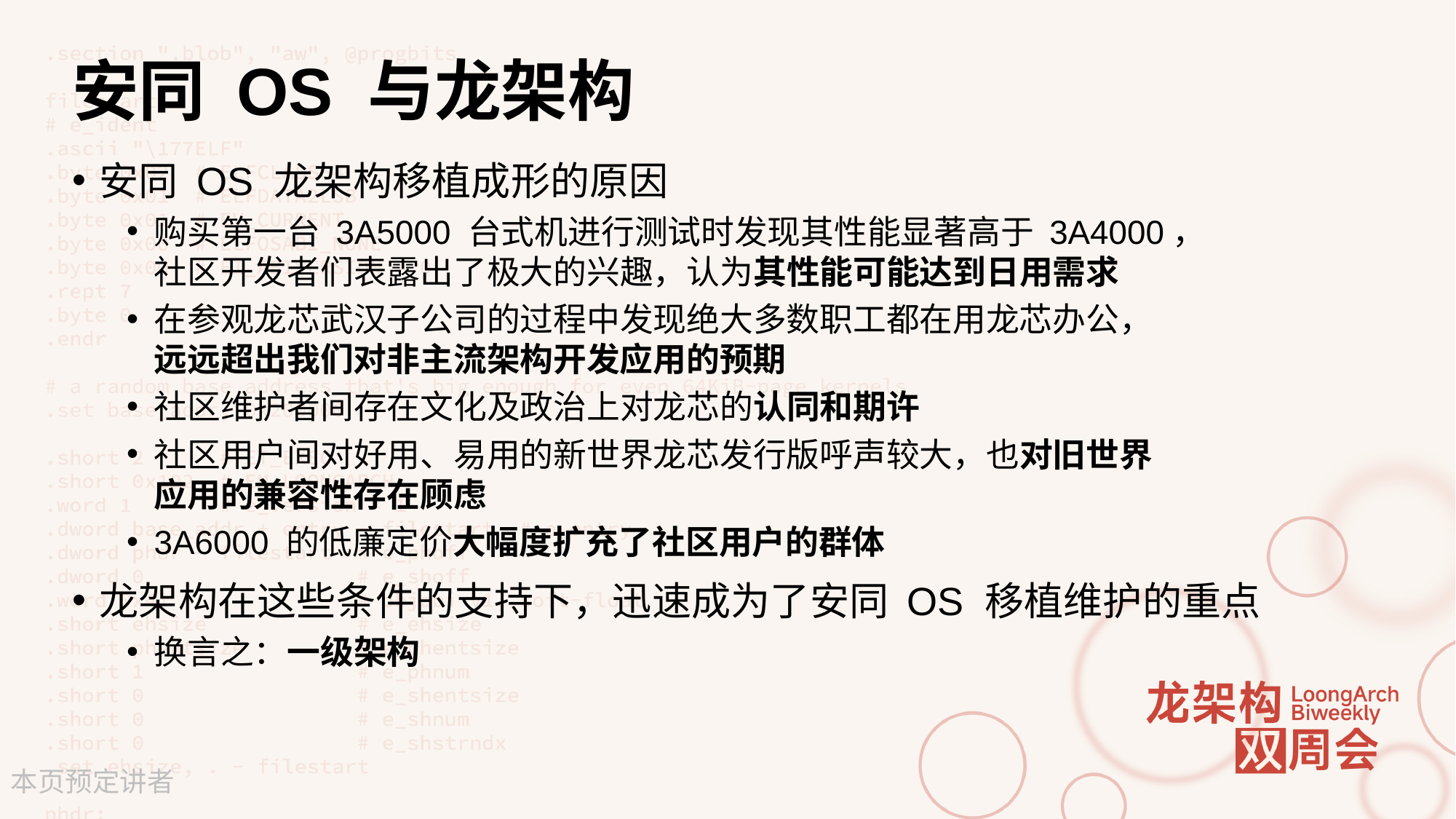

# 安同 OS 与龙架构
安同 OS 龙架构移植成形的原因
购买第一台 3A5000 台式机进行测试时发现其性能显著高于 3A4000，
社区开发者们表露出了极大的兴趣，认为其性能可能达到日用需求
在参观龙芯武汉子公司的过程中发现绝大多数职工都在用龙芯办公，
远远超出我们对非主流架构开发应用的预期
社区维护者间存在文化及政治上对龙芯的认同和期许
社区用户间对好用、易用的新世界龙芯发行版呼声较大，也对旧世界
应用的兼容性存在顾虑
3A6000 的低廉定价大幅度扩充了社区用户的群体
龙架构在这些条件的支持下，迅速成为了安同 OS 移植维护的重点
换言之：一级架构